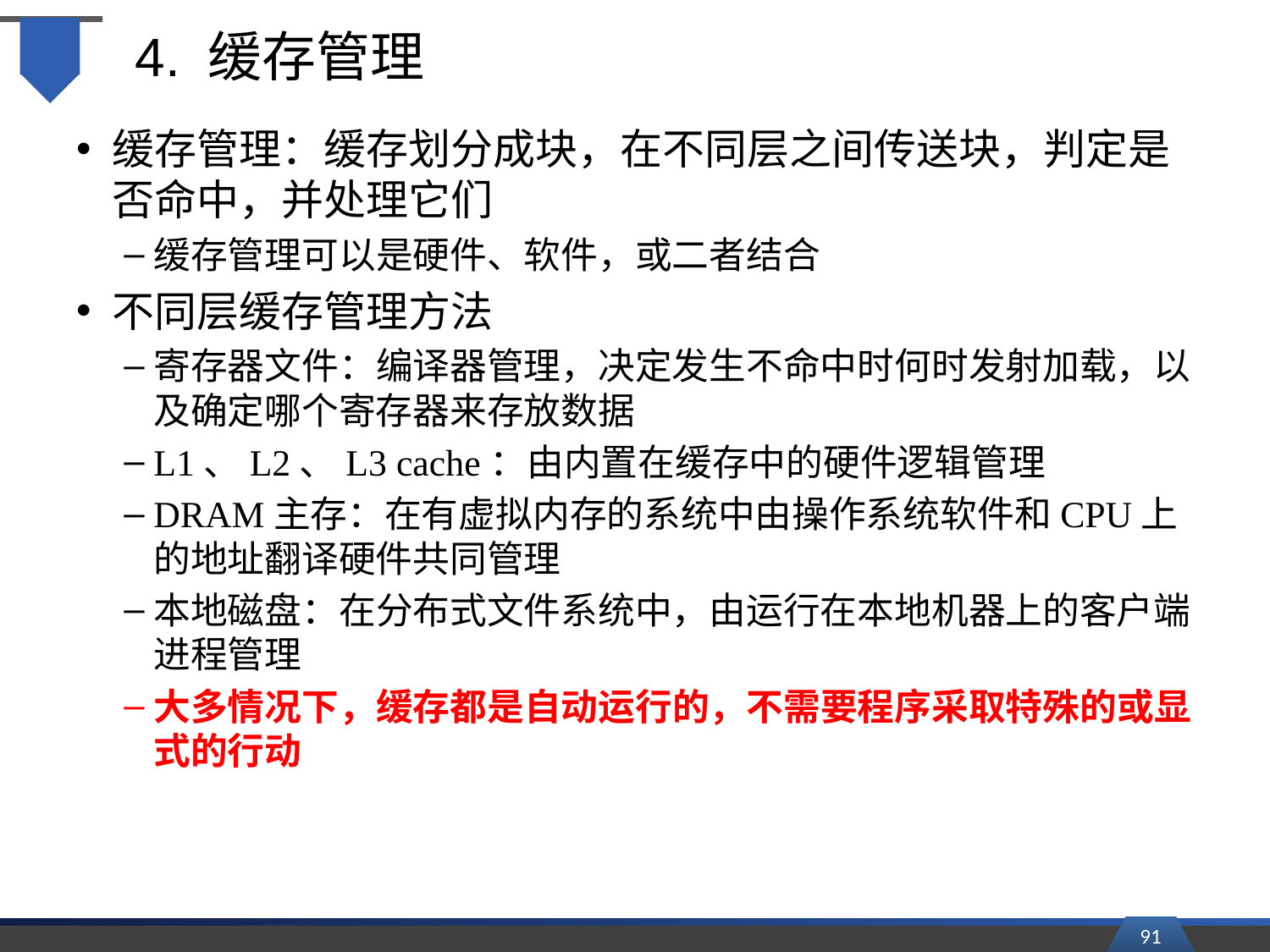

# 4. 缓存管理
缓存管理：缓存划分成块，在不同层之间传送块，判定是否命中，并处理它们
缓存管理可以是硬件、软件，或二者结合
不同层缓存管理方法
寄存器文件：编译器管理，决定发生不命中时何时发射加载，以及确定哪个寄存器来存放数据
L1、L2、L3 cache：由内置在缓存中的硬件逻辑管理
DRAM主存：在有虚拟内存的系统中由操作系统软件和CPU上的地址翻译硬件共同管理
本地磁盘：在分布式文件系统中，由运行在本地机器上的客户端进程管理
大多情况下，缓存都是自动运行的，不需要程序采取特殊的或显式的行动
91